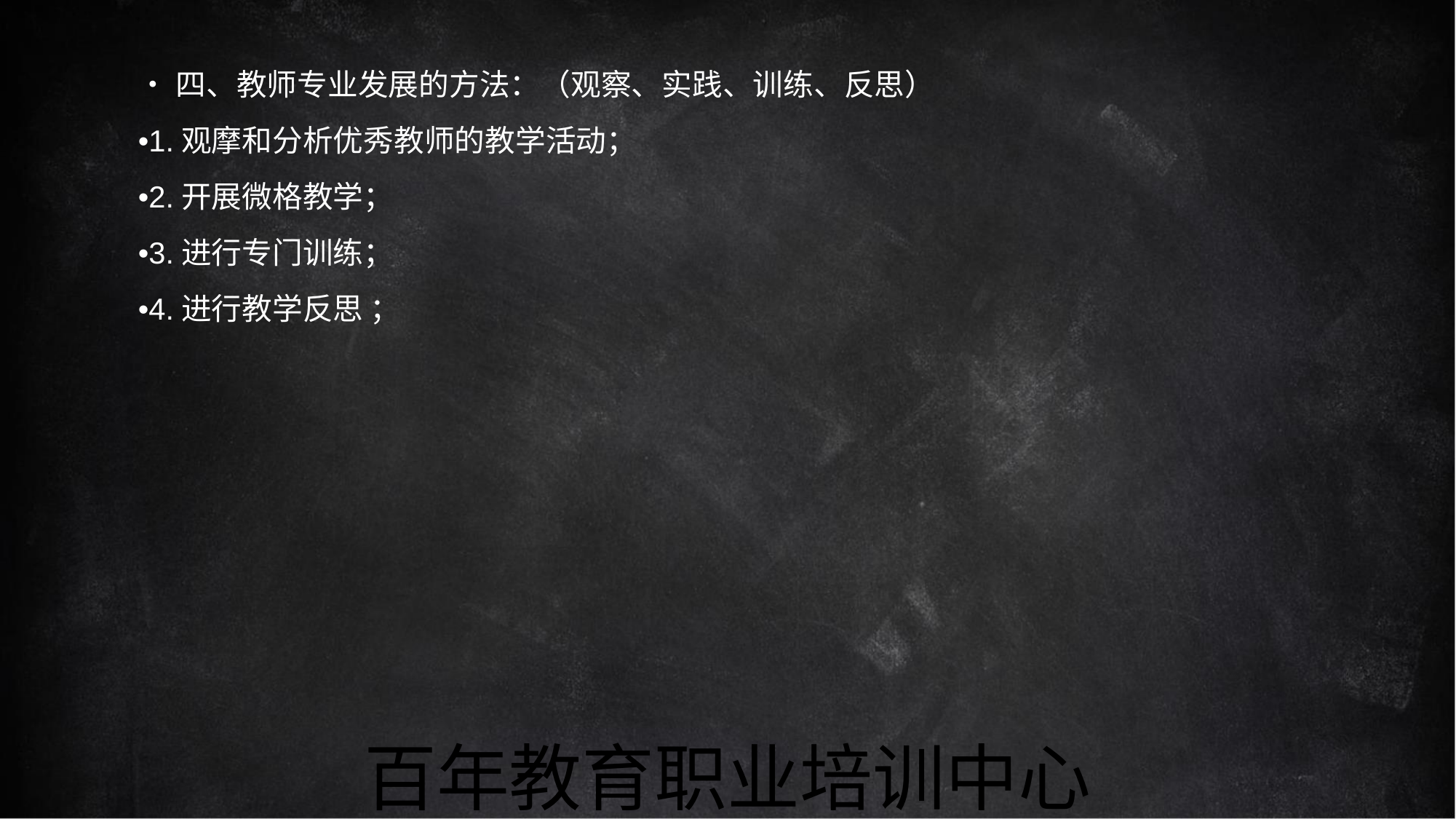

•四、教师专业发展的方法：（观察、实践、训练、反思）
•1.观摩和分析优秀教师的教学活动；
•2.开展微格教学；
•3.进行专门训练；
•4.进行教学反思 ；
百年教育职业培训中心